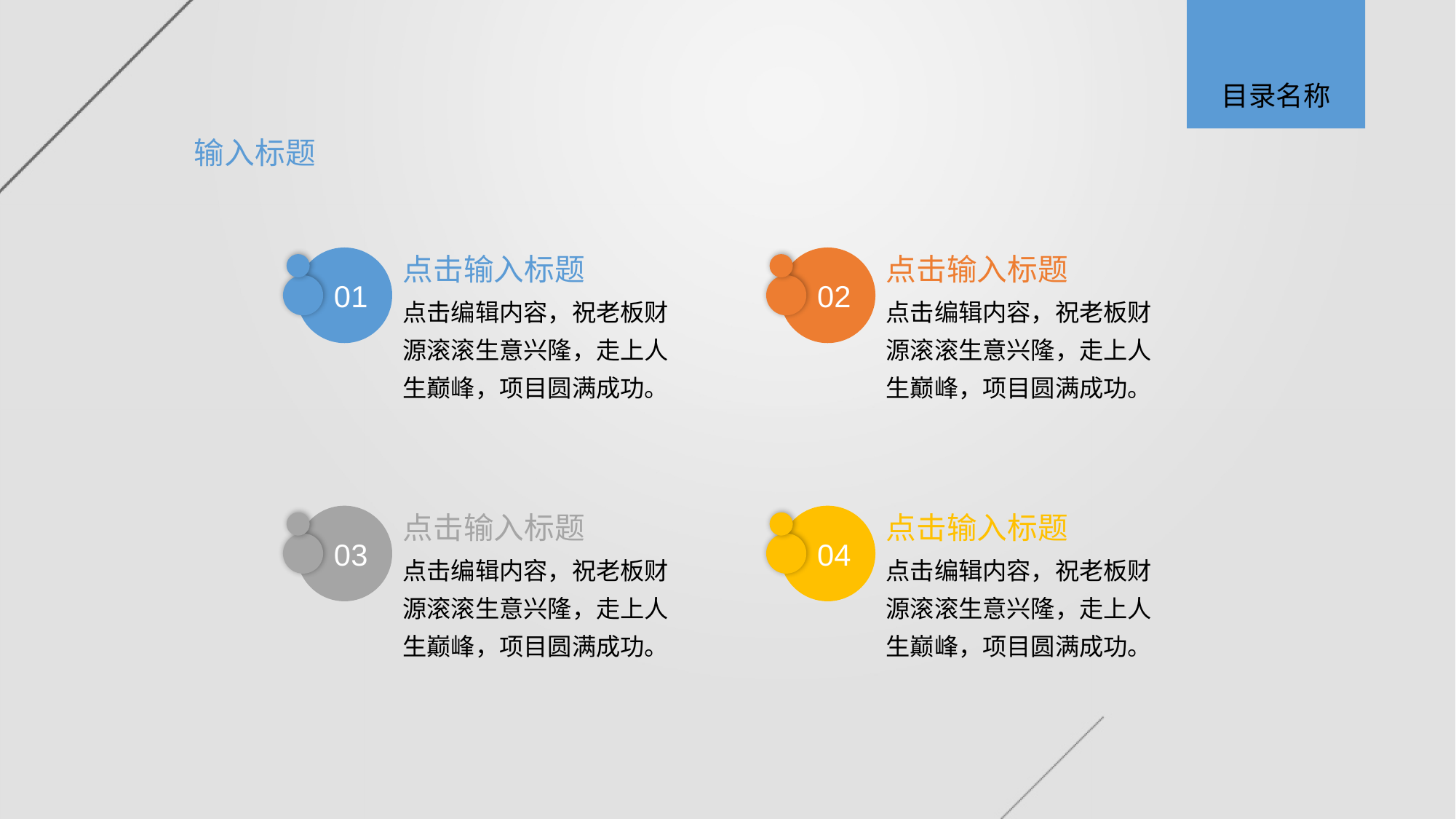

目录名称
输入标题
点击输入标题
点击输入标题
01
02

点击编辑内容，祝老板财源滚滚生意兴隆，走上人生巅峰，项目圆满成功。
点击编辑内容，祝老板财源滚滚生意兴隆，走上人生巅峰，项目圆满成功。
点击输入标题
点击输入标题
03
04

点击编辑内容，祝老板财源滚滚生意兴隆，走上人生巅峰，项目圆满成功。
点击编辑内容，祝老板财源滚滚生意兴隆，走上人生巅峰，项目圆满成功。